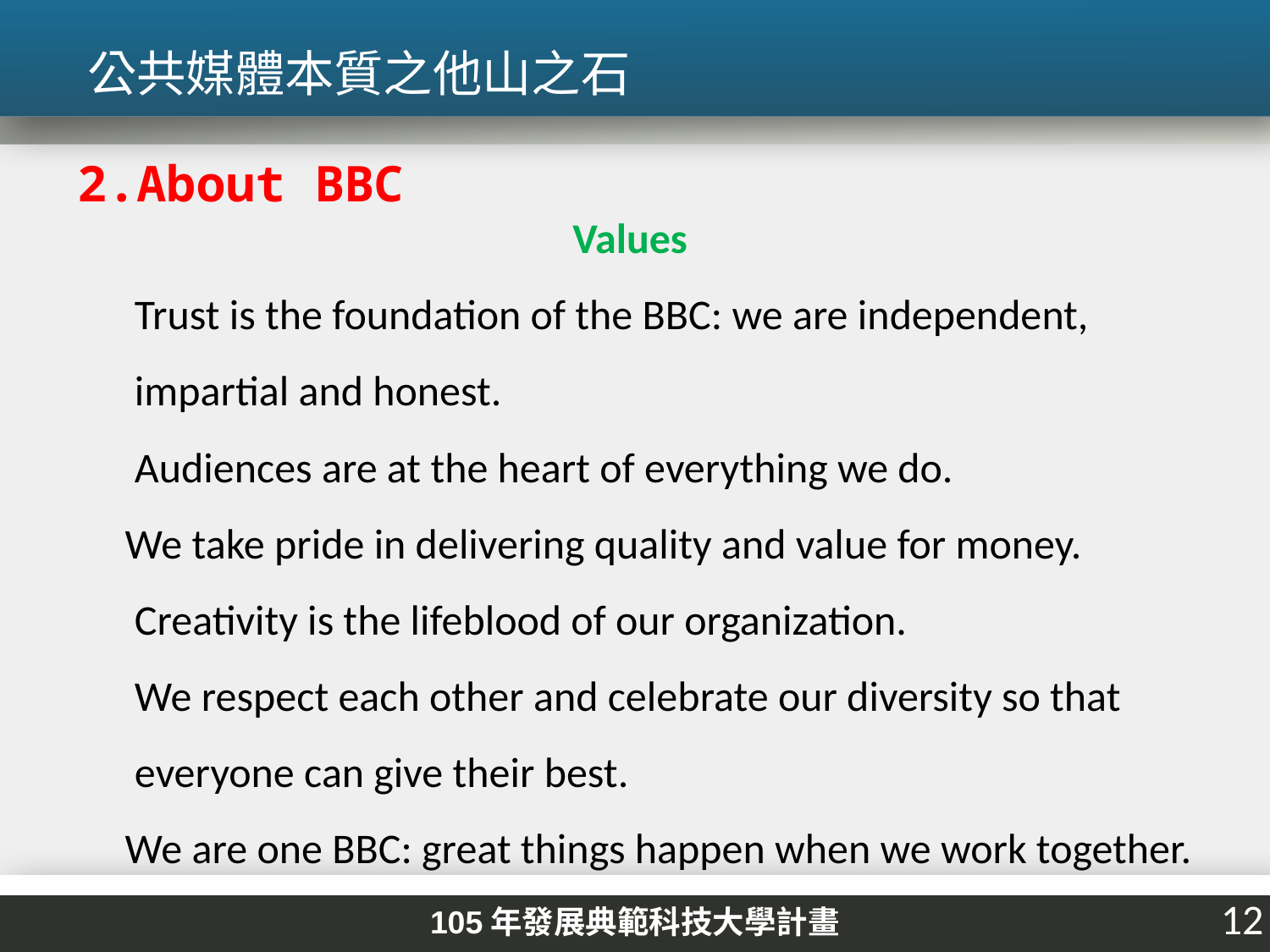

公共媒體本質之他山之石
2.About BBC
                                                    Values
      Trust is the foundation of the BBC: we are independent,
      impartial and honest.
      Audiences are at the heart of everything we do.
     We take pride in delivering quality and value for money.
      Creativity is the lifeblood of our organization.
      We respect each other and celebrate our diversity so that
      everyone can give their best.
     We are one BBC: great things happen when we work together.